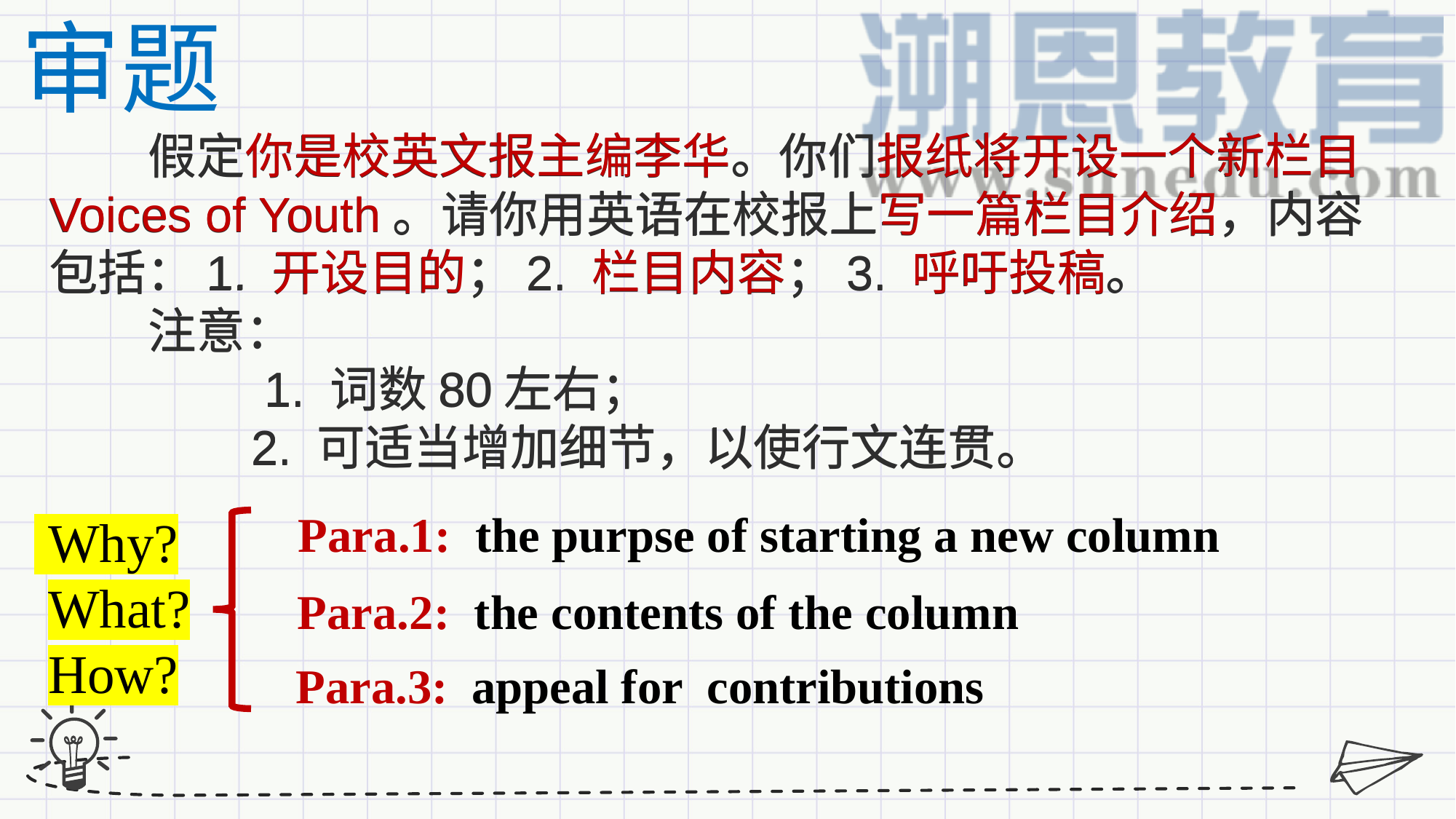

审题
        假定你是校英文报主编李华。你们报纸将开设一个新栏目Voices of Youth。请你用英语在校报上写一篇栏目介绍，内容包括：1. 开设目的；2. 栏目内容；3. 呼吁投稿。
        注意：
                1. 词数80左右；
               2. 可适当增加细节，以使行文连贯。
        假定你是校英文报主编李华。你们报纸将开设一个新栏目Voices of Youth。请你用英语在校报上写一篇栏目介绍，内容包括：1. 开设目的；2. 栏目内容；3. 呼吁投稿。
        注意：
                1. 词数80左右；
               2. 可适当增加细节，以使行文连贯。
Para.1:  the purpse of starting a new column
  Why?
  What?
  How?

Para.2:  the contents of the column
Para.3:  appeal for  contributions